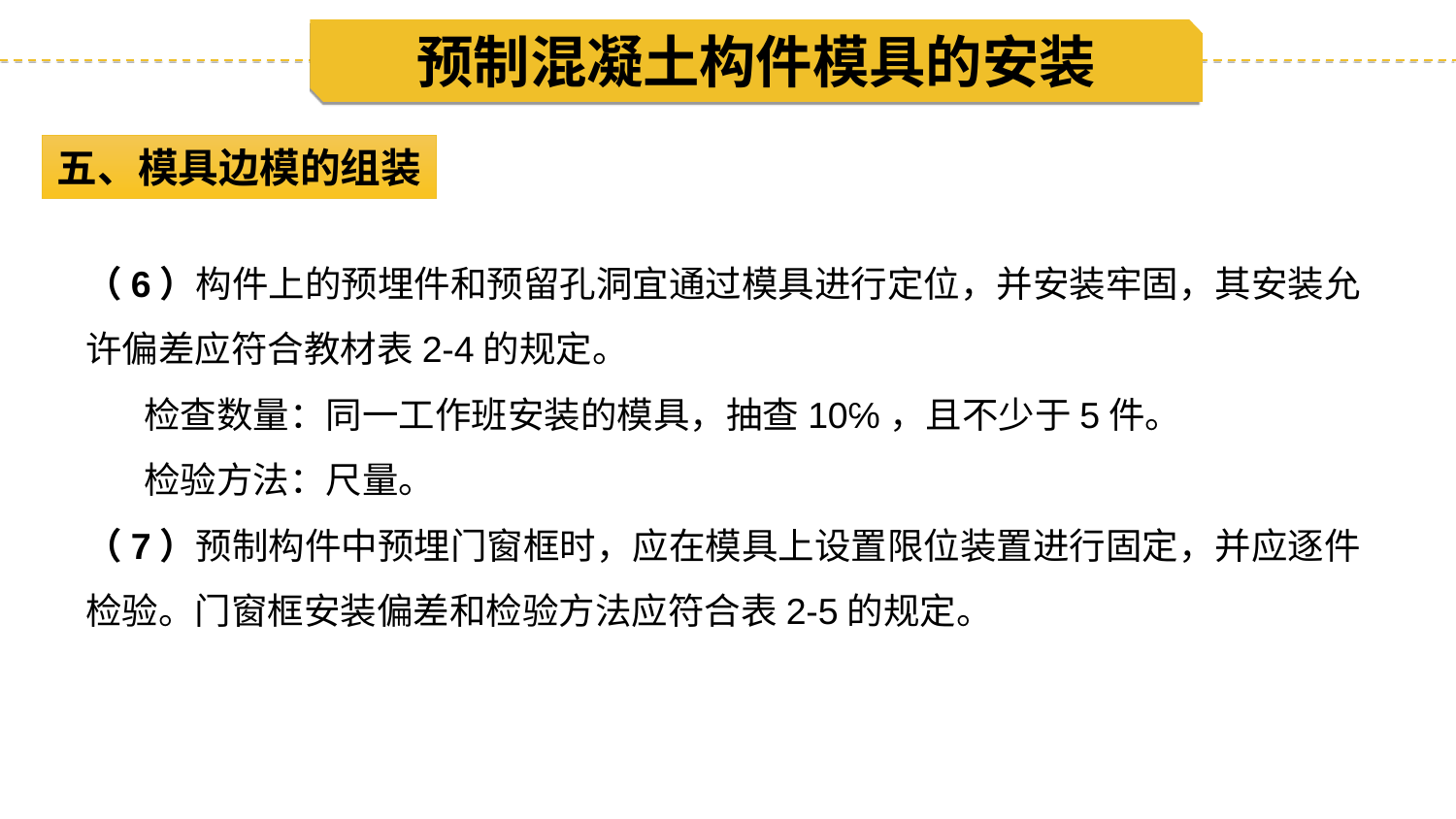

预制混凝土构件模具的安装
五、模具边模的组装
（6）构件上的预埋件和预留孔洞宜通过模具进行定位，并安装牢固，其安装允许偏差应符合教材表2-4的规定。
      检查数量：同一工作班安装的模具，抽查10℅，且不少于5件。
      检验方法：尺量。
（7）预制构件中预埋门窗框时，应在模具上设置限位装置进行固定，并应逐件检验。门窗框安装偏差和检验方法应符合表2-5的规定。